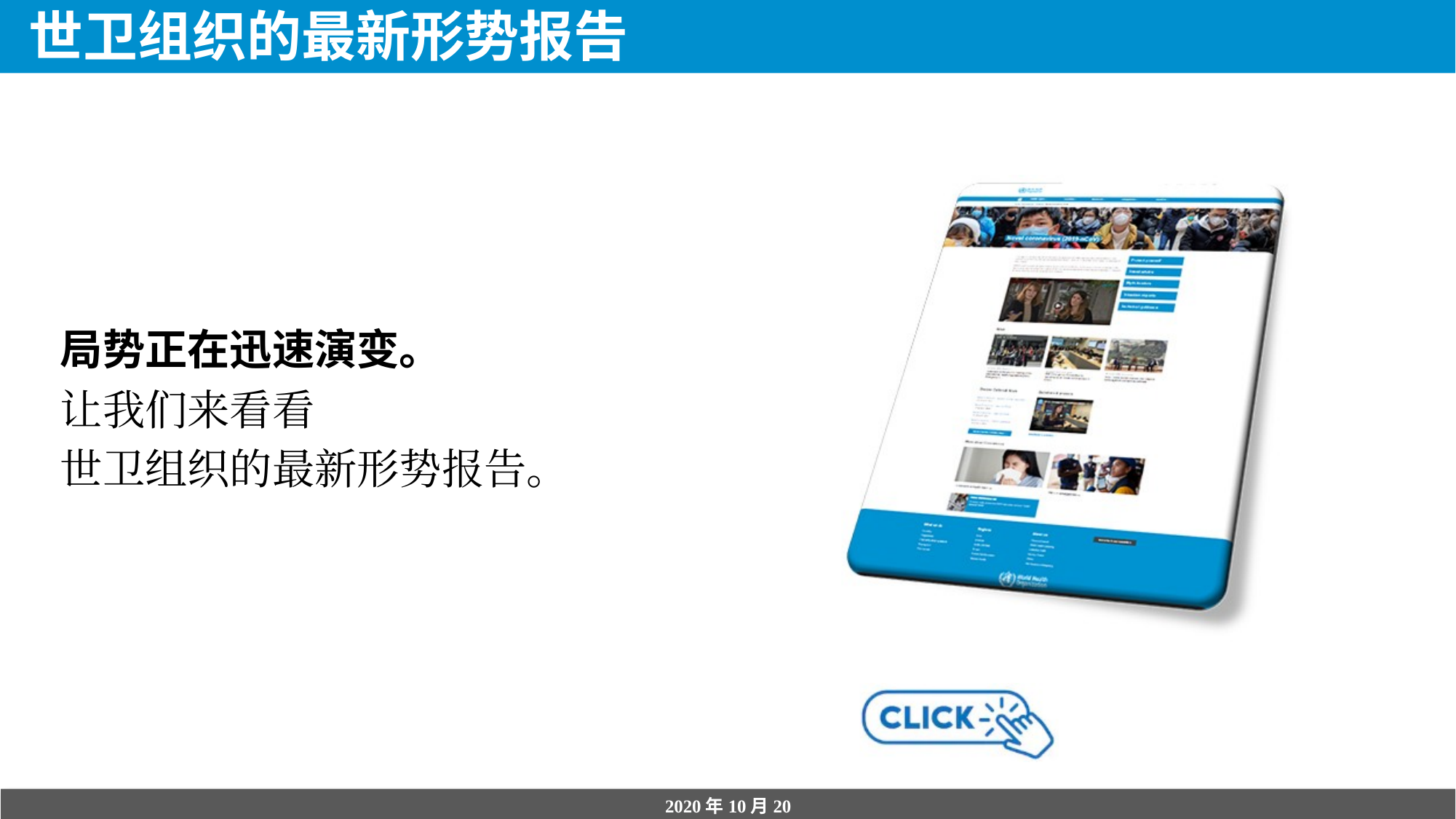

# 世卫组织的最新形势报告

局势正在迅速演变。
让我们来看看
世卫组织的最新形势报告。

2020年10月20日